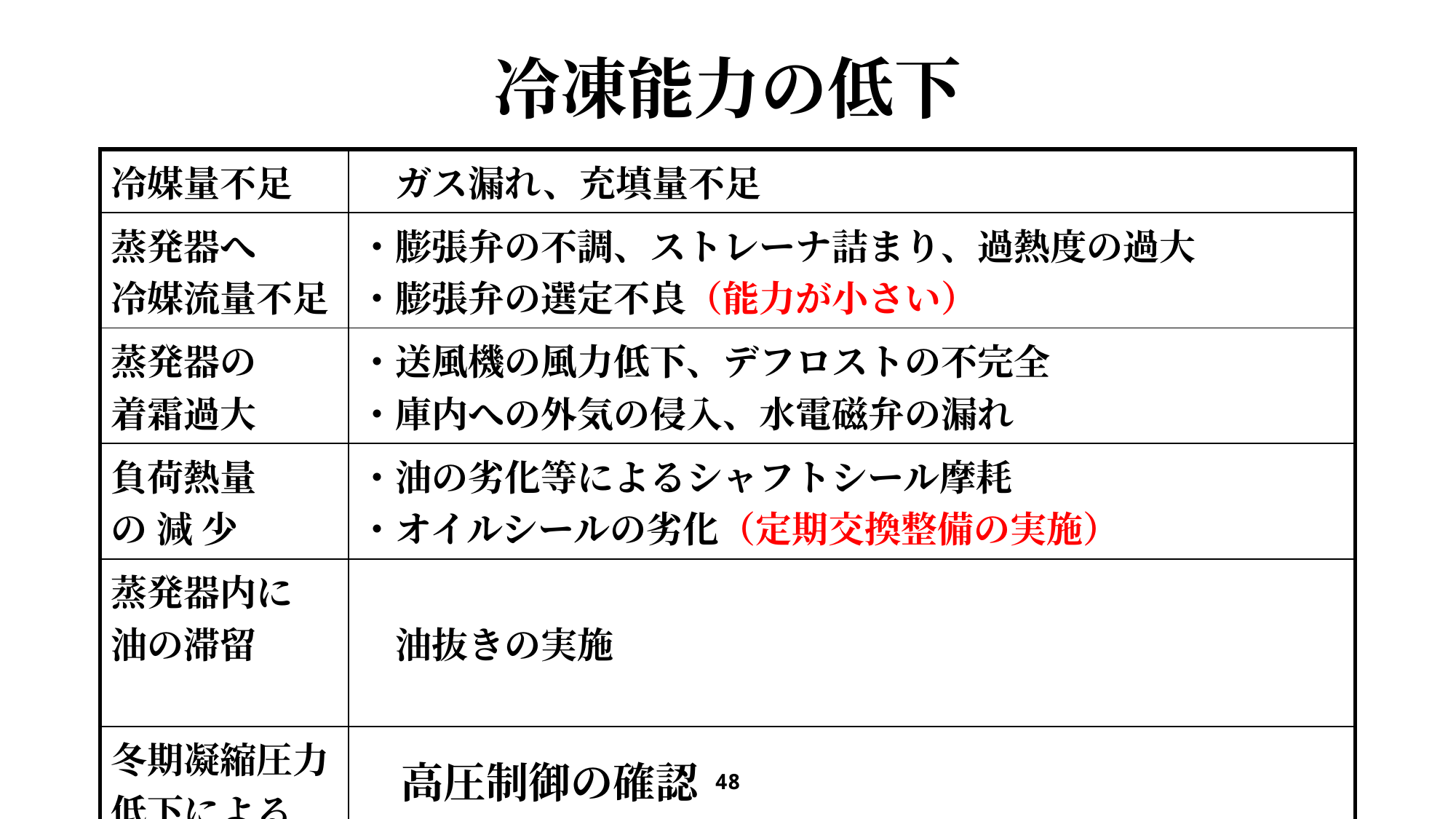

# 冷凍能力の低下
| 冷媒量不足 | ガス漏れ、充填量不足 |
| --- | --- |
| 蒸発器へ 冷媒流量不足 | ・膨張弁の不調、ストレーナ詰まり、過熱度の過大 ・膨張弁の選定不良（能力が小さい） |
| 蒸発器の 着霜過大 | ・送風機の風力低下、デフロストの不完全 ・庫内への外気の侵入、水電磁弁の漏れ |
| 負荷熱量 の 減 少 | ・油の劣化等によるシャフトシール摩耗 ・オイルシールの劣化（定期交換整備の実施） |
| 蒸発器内に 油の滞留 | 油抜きの実施 |
| 冬期凝縮圧力低下による 差圧低下 | 高圧制御の確認 （送風機制御、冷却水ポンプ制御） |
48